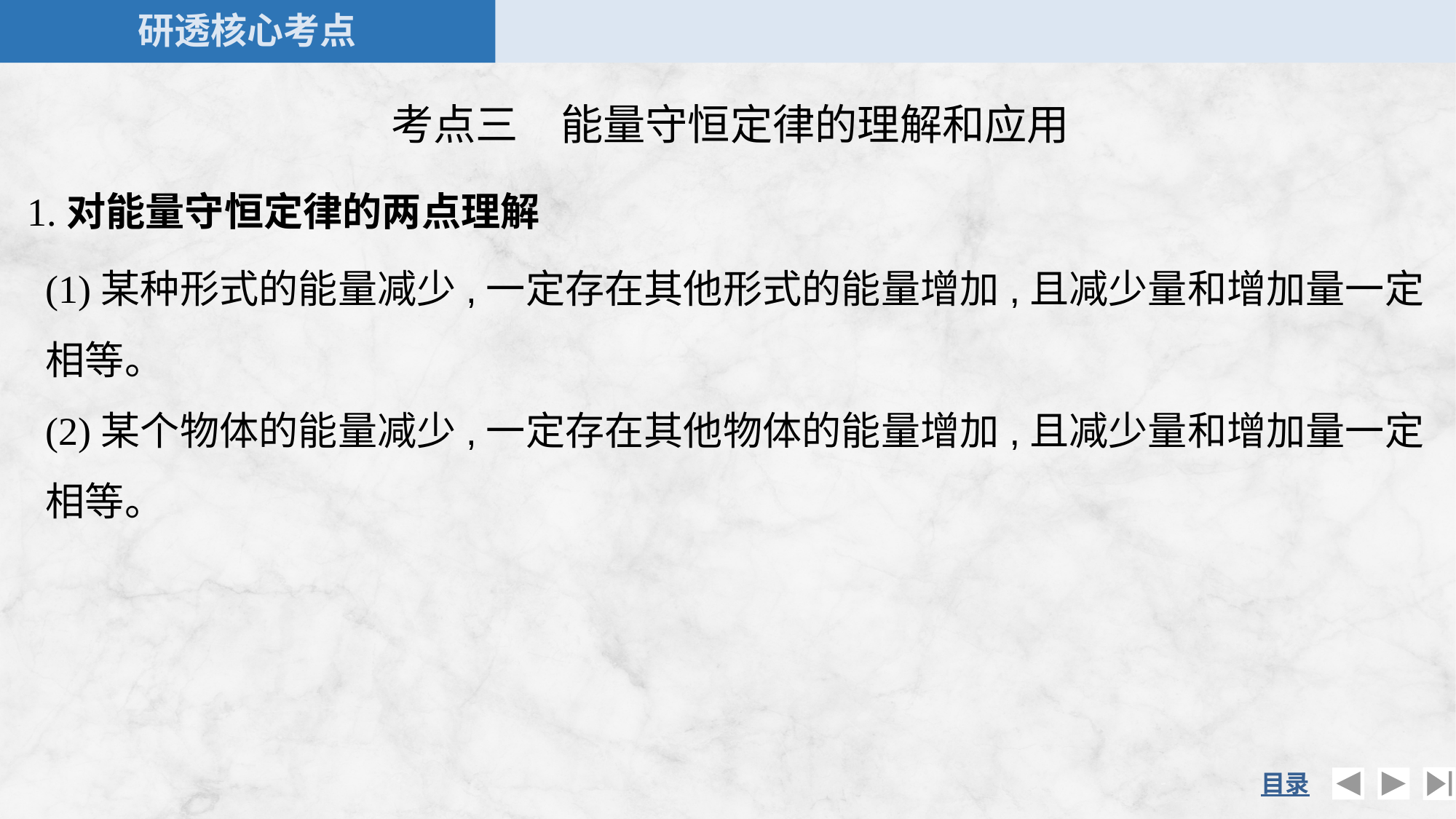

考点三　能量守恒定律的理解和应用
1.对能量守恒定律的两点理解
(1)某种形式的能量减少,一定存在其他形式的能量增加,且减少量和增加量一定相等。
(2)某个物体的能量减少,一定存在其他物体的能量增加,且减少量和增加量一定相等。